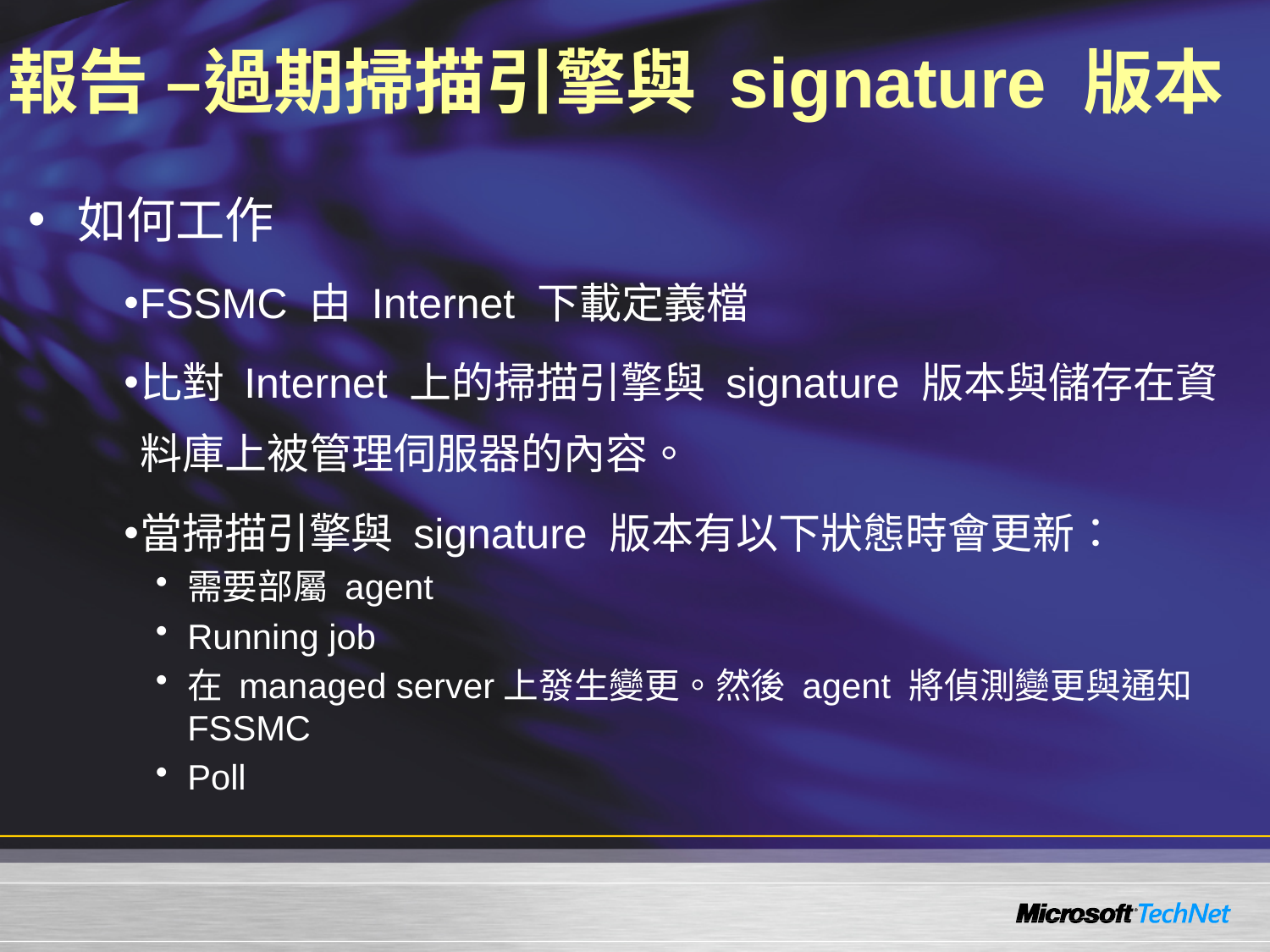

# 報告 –過期掃描引擎與 signature 版本
如何工作
FSSMC 由 Internet 下載定義檔
比對 Internet 上的掃描引擎與 signature 版本與儲存在資料庫上被管理伺服器的內容。
當掃描引擎與 signature 版本有以下狀態時會更新：
需要部屬 agent
Running job
在 managed server上發生變更。然後 agent 將偵測變更與通知 FSSMC
Poll